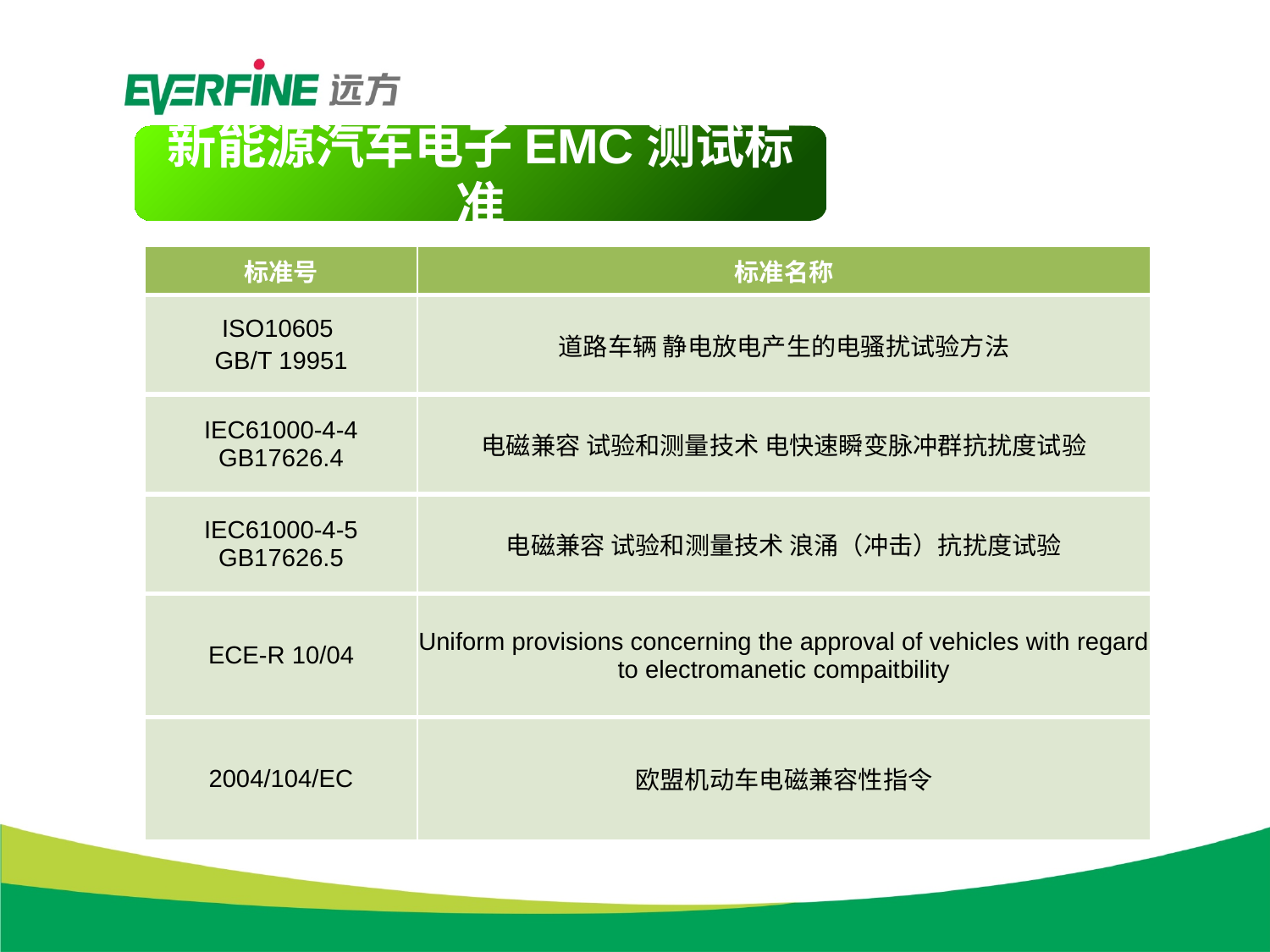

新能源汽车电子EMC测试标准

| 标准号 | 标准名称 |
| --- | --- |
| ISO10605 GB/T 19951 | 道路车辆 静电放电产生的电骚扰试验方法 |
| IEC61000-4-4 GB17626.4 | 电磁兼容 试验和测量技术 电快速瞬变脉冲群抗扰度试验 |
| IEC61000-4-5 GB17626.5 | 电磁兼容 试验和测量技术 浪涌（冲击）抗扰度试验 |
| ECE-R 10/04 | Uniform provisions concerning the approval of vehicles with regard to electromanetic compaitbility |
| 2004/104/EC | 欧盟机动车电磁兼容性指令 |